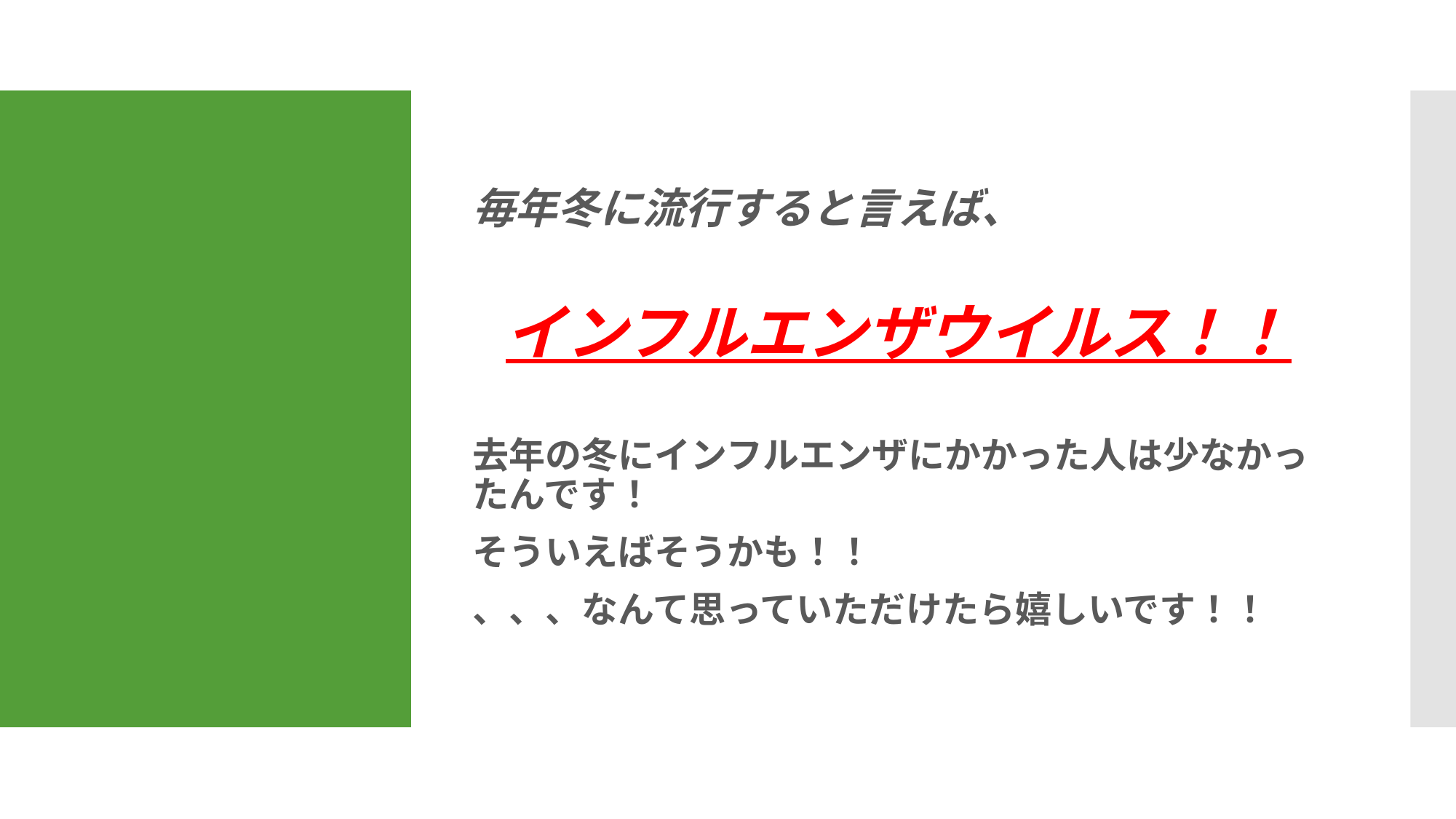

毎年冬に流行すると言えば、

インフルエンザウイルス！！

去年の冬にインフルエンザにかかった人は少なかったんです！
そういえばそうかも！！
、、、なんて思っていただけたら嬉しいです！！
#